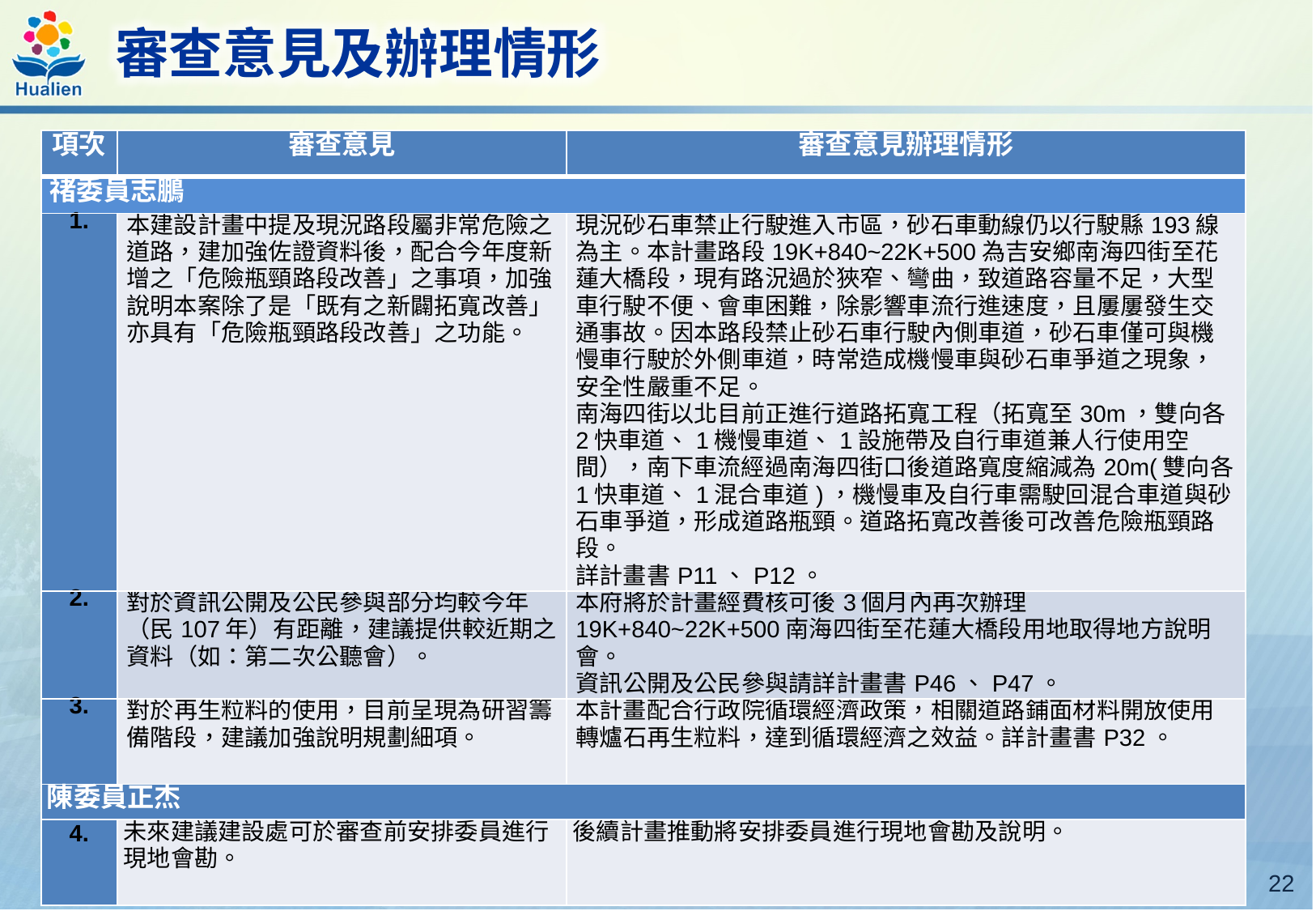

審查意見及辦理情形
| 項次 | 審查意見 | 審查意見辦理情形 |
| --- | --- | --- |
| 禇委員志鵬 |  |  |
| 1. | 本建設計畫中提及現況路段屬非常危險之道路，建加強佐證資料後，配合今年度新增之「危險瓶頸路段改善」之事項，加強說明本案除了是「既有之新闢拓寬改善」亦具有「危險瓶頸路段改善」之功能。 | 現況砂石車禁止行駛進入市區，砂石車動線仍以行駛縣193線為主。本計畫路段19K+840~22K+500為吉安鄉南海四街至花蓮大橋段，現有路況過於狹窄、彎曲，致道路容量不足，大型車行駛不便、會車困難，除影響車流行進速度，且屢屢發生交通事故。因本路段禁止砂石車行駛內側車道，砂石車僅可與機慢車行駛於外側車道，時常造成機慢車與砂石車爭道之現象，安全性嚴重不足。 南海四街以北目前正進行道路拓寬工程（拓寬至30m，雙向各2快車道、1機慢車道、1設施帶及自行車道兼人行使用空間），南下車流經過南海四街口後道路寬度縮減為20m(雙向各1快車道、1混合車道)，機慢車及自行車需駛回混合車道與砂石車爭道，形成道路瓶頸。道路拓寬改善後可改善危險瓶頸路段。 詳計畫書P11、P12。 |
| 2. | 對於資訊公開及公民參與部分均較今年（民107年）有距離，建議提供較近期之資料（如：第二次公聽會）。 | 本府將於計畫經費核可後3個月內再次辦理19K+840~22K+500南海四街至花蓮大橋段用地取得地方說明會。 資訊公開及公民參與請詳計畫書P46、P47。 |
| 3. | 對於再生粒料的使用，目前呈現為研習籌備階段，建議加強說明規劃細項。 | 本計畫配合行政院循環經濟政策，相關道路鋪面材料開放使用轉爐石再生粒料，達到循環經濟之效益。詳計畫書P32。 |
| 陳委員正杰 |  |  |
| 4. | 未來建議建設處可於審查前安排委員進行現地會勘。 | 後續計畫推動將安排委員進行現地會勘及說明。 |
22